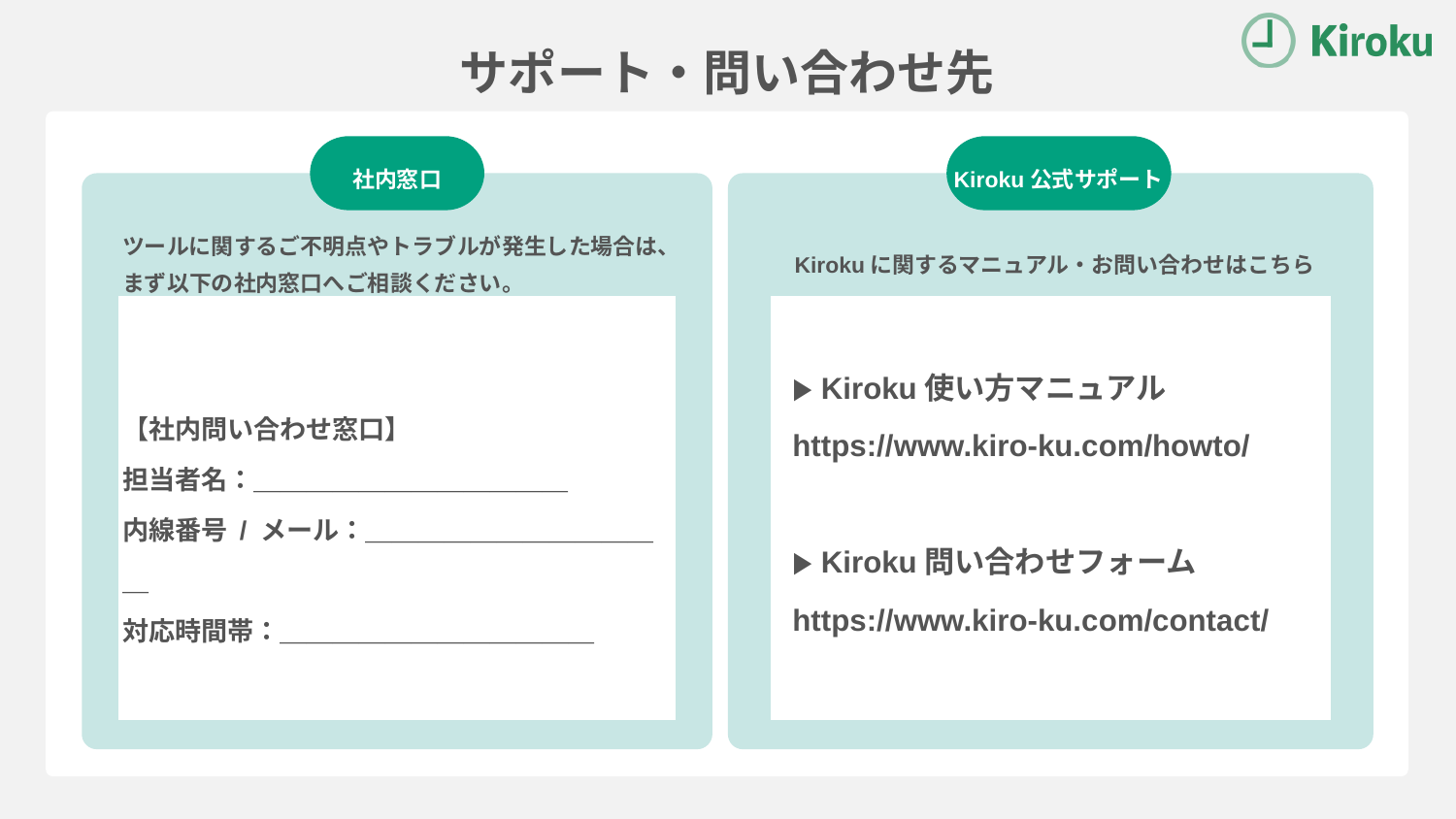

サポート・問い合わせ先

社内窓口

Kiroku公式サポート

ツールに関するご不明点やトラブルが発生した場合は、
まず以下の社内窓口へご相談ください。
Kirokuに関するマニュアル・お問い合わせはこちら

▶ Kiroku使い方マニュアル
https://www.kiro-ku.com/howto/

▶ Kiroku問い合わせフォーム
https://www.kiro-ku.com/contact/

【社内問い合わせ窓口】
担当者名：＿＿＿＿＿＿＿＿＿＿＿＿
内線番号 / メール：＿＿＿＿＿＿＿＿＿＿＿＿
対応時間帯：＿＿＿＿＿＿＿＿＿＿＿＿